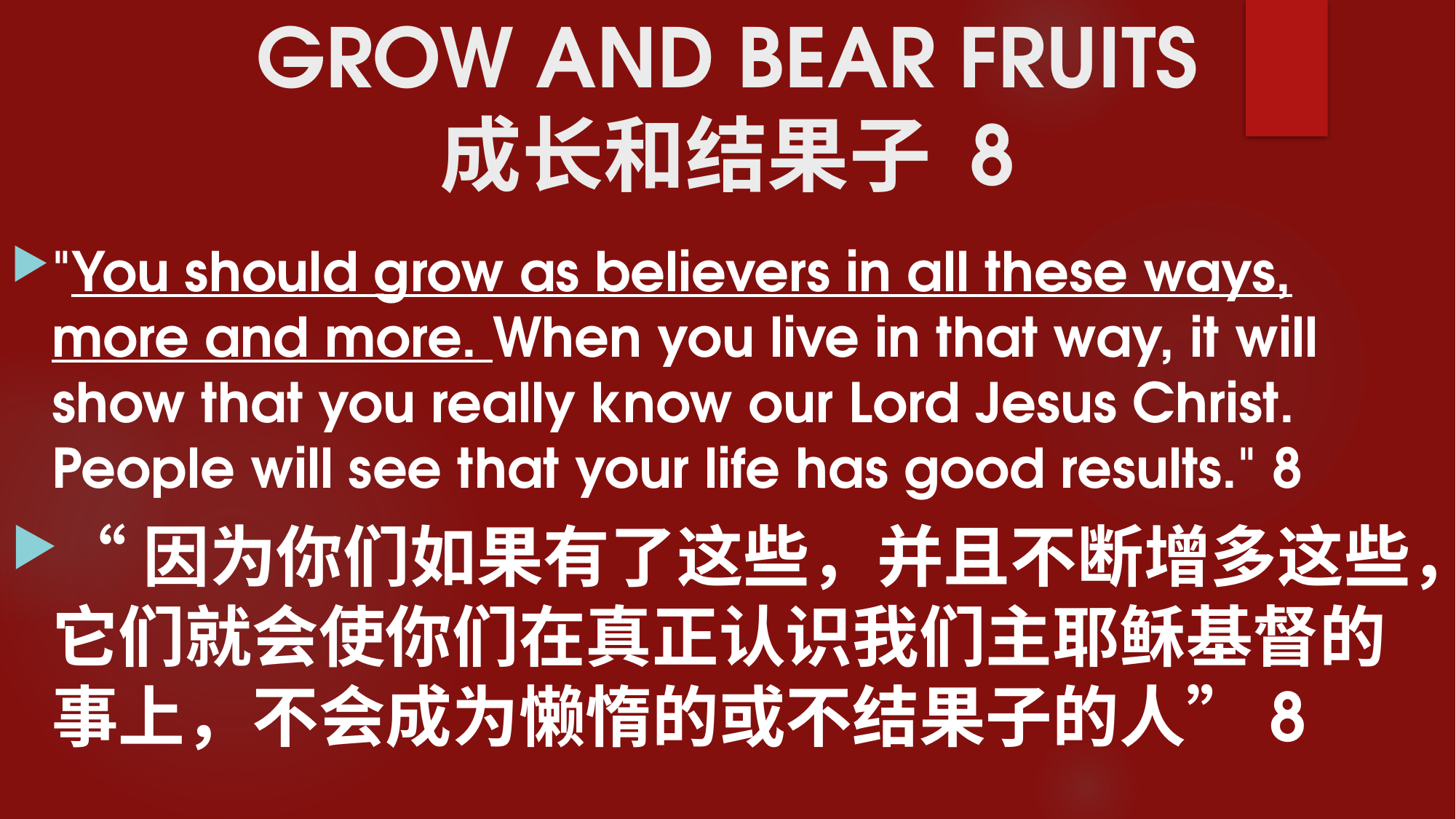

# GROW AND BEAR FRUITS 成长和结果子 8
"You should grow as believers in all these ways, more and more. When you live in that way, it will show that you really know our Lord Jesus Christ. People will see that your life has good results." 8
“因为你们如果有了这些，并且不断增多这些，它们就会使你们在真正认识我们主耶稣基督的事上，不会成为懒惰的或不结果子的人”8